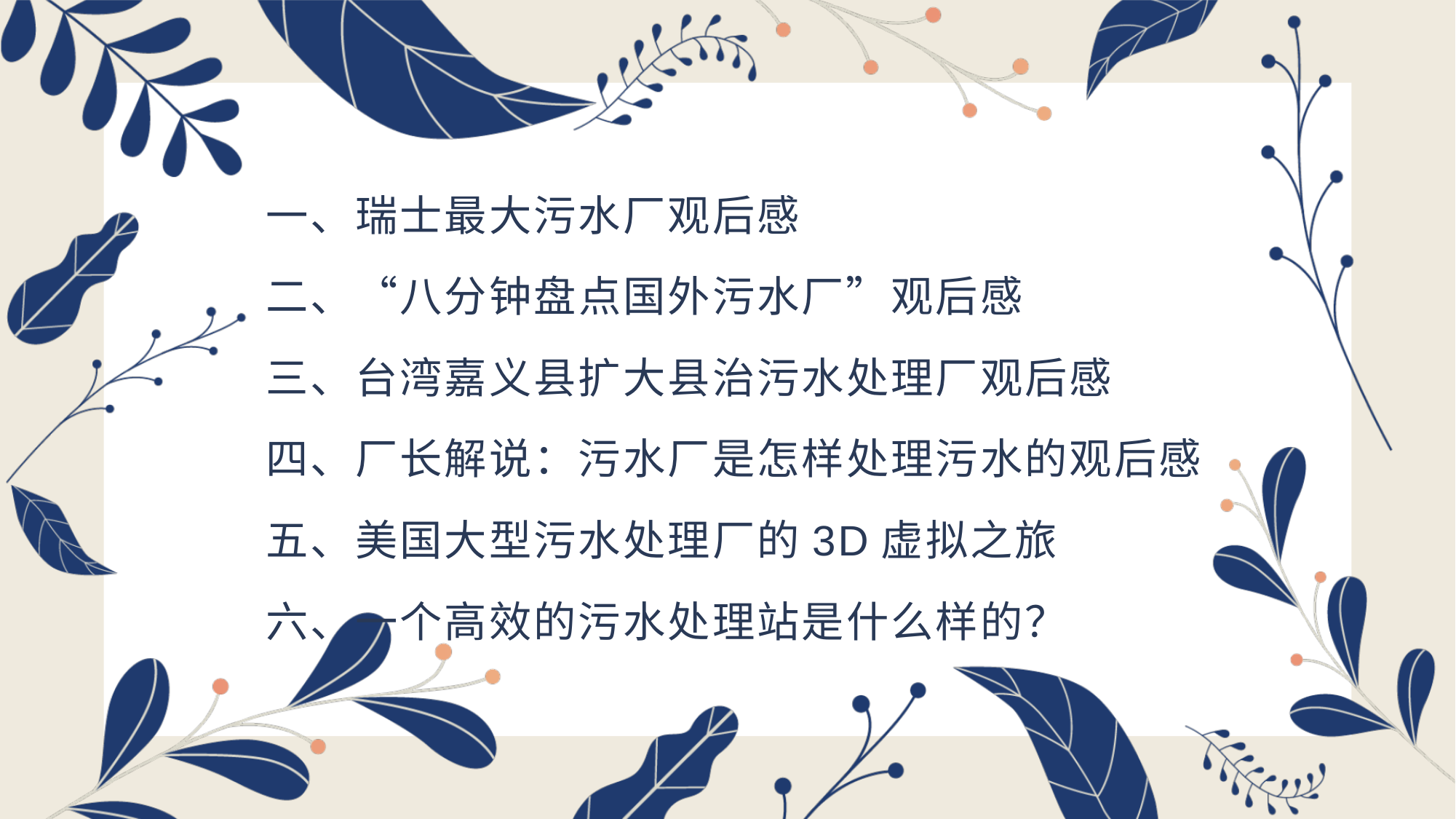

一、瑞士最大污水厂观后感
二、“八分钟盘点国外污水厂”观后感
三、台湾嘉义县扩大县治污水处理厂观后感
四、厂长解说：污水厂是怎样处理污水的观后感
五、美国大型污水处理厂的3D虚拟之旅
六、一个高效的污水处理站是什么样的？

#